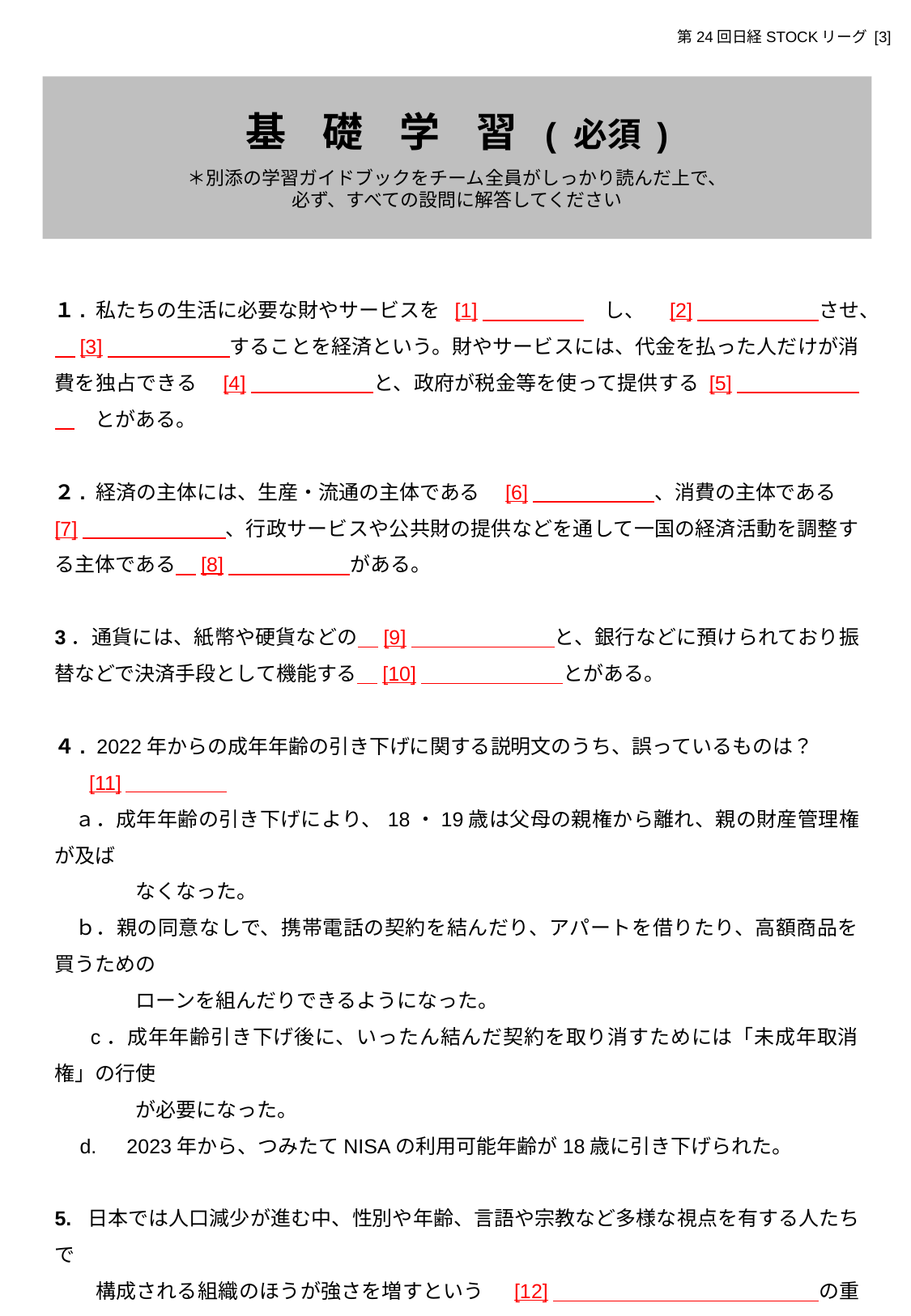

基    礎    学    習  ( 必須 )
＊別添の学習ガイドブックをチーム全員がしっかり読んだ上で、
必ず、すべての設問に解答してください

１. 私たちの生活に必要な財やサービスを  [1]　　　　　　し、　[2]　　　　　　させ、　[3]　　　　　　することを経済という。財やサービスには、代金を払った人だけが消費を独占できる　[4]　　　　　　と、政府が税金等を使って提供する [5]　　　　　　　　とがある。

２. 経済の主体には、生産・流通の主体である　[6]　　　　　　、消費の主体である　[7]　　　　　　　、行政サービスや公共財の提供などを通して一国の経済活動を調整する主体である　[8]　　　　　　がある。

3．通貨には、紙幣や硬貨などの　[9]　　　　　　　と、銀行などに預けられており振替などで決済手段として機能する　[10]　　　　　　　とがある。

４.  2022年からの成年年齢の引き下げに関する説明文のうち、誤っているものは？
 　[11]＿＿＿＿＿
　ａ．成年年齢の引き下げにより、18・19歳は父母の親権から離れ、親の財産管理権が及ば
　　　　なくなった。
　ｂ．親の同意なしで、携帯電話の契約を結んだり、アパートを借りたり、高額商品を買うための
　　　　ローンを組んだりできるようになった。
 　c．成年年齢引き下げ後に、いったん結んだ契約を取り消すためには「未成年取消権」の行使
　　　　が必要になった。
　d.　2023年から、つみたてNISAの利用可能年齢が18歳に引き下げられた。

5.  日本では人口減少が進む中、性別や年齢、言語や宗教など多様な視点を有する人たちで
　　構成される組織のほうが強さを増すという　 [12]　　　　　　　　　　　　　の重要性が
　　指摘されている。